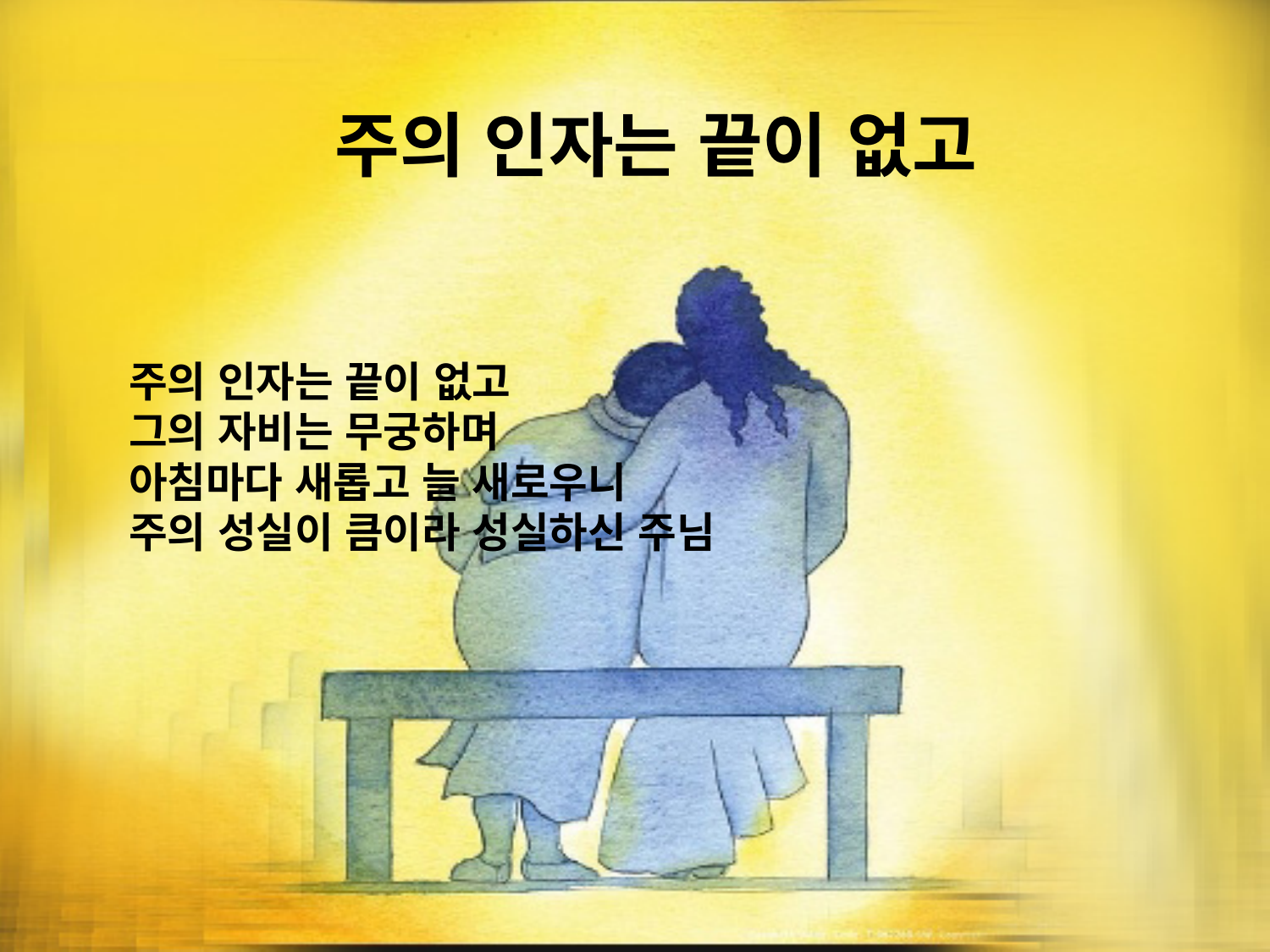

# 주의 인자는 끝이 없고
주의 인자는 끝이 없고
그의 자비는 무궁하며
아침마다 새롭고 늘 새로우니
주의 성실이 큼이라 성실하신 주님